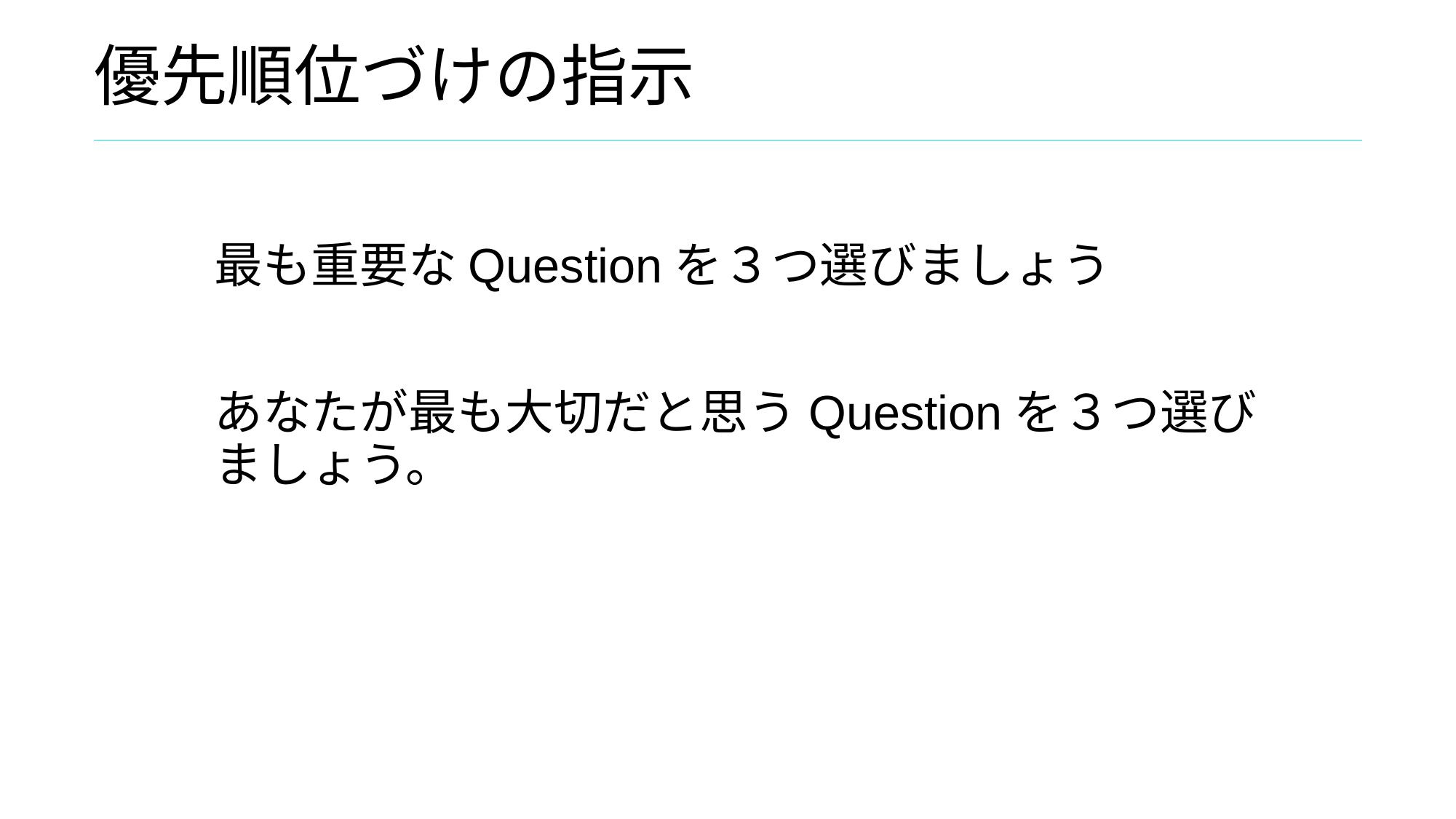

# 優先順位づけの指示
最も重要なQuestionを３つ選びましょう

あなたが最も大切だと思うQuestionを３つ選びましょう。